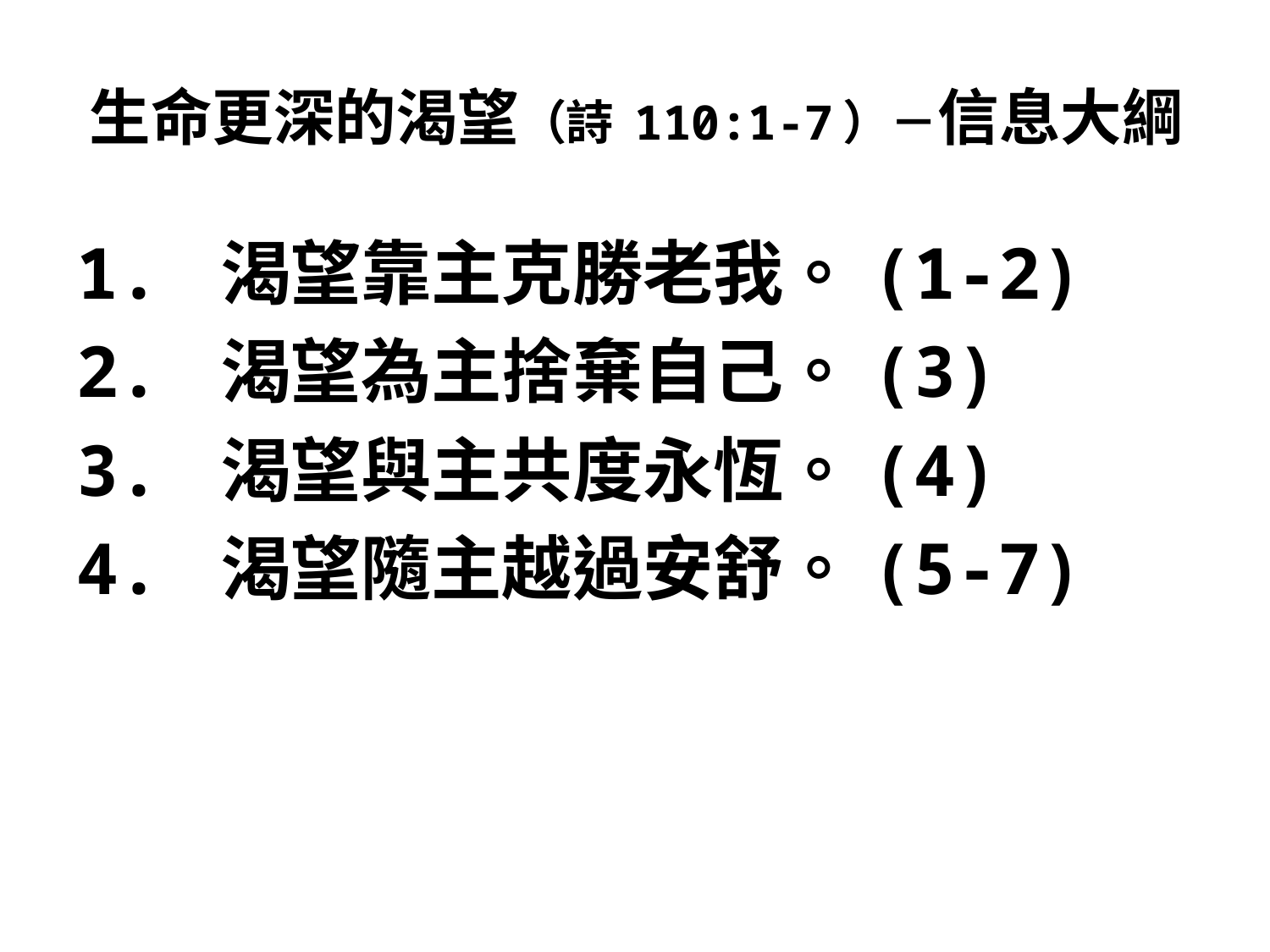

# 生命更深的渴望（詩 110:1-7）－信息大綱
1. 渴望靠主克勝老我。(1-2)
2. 渴望為主捨棄自己。(3)
3. 渴望與主共度永恆。(4)
4. 渴望隨主越過安舒。(5-7)